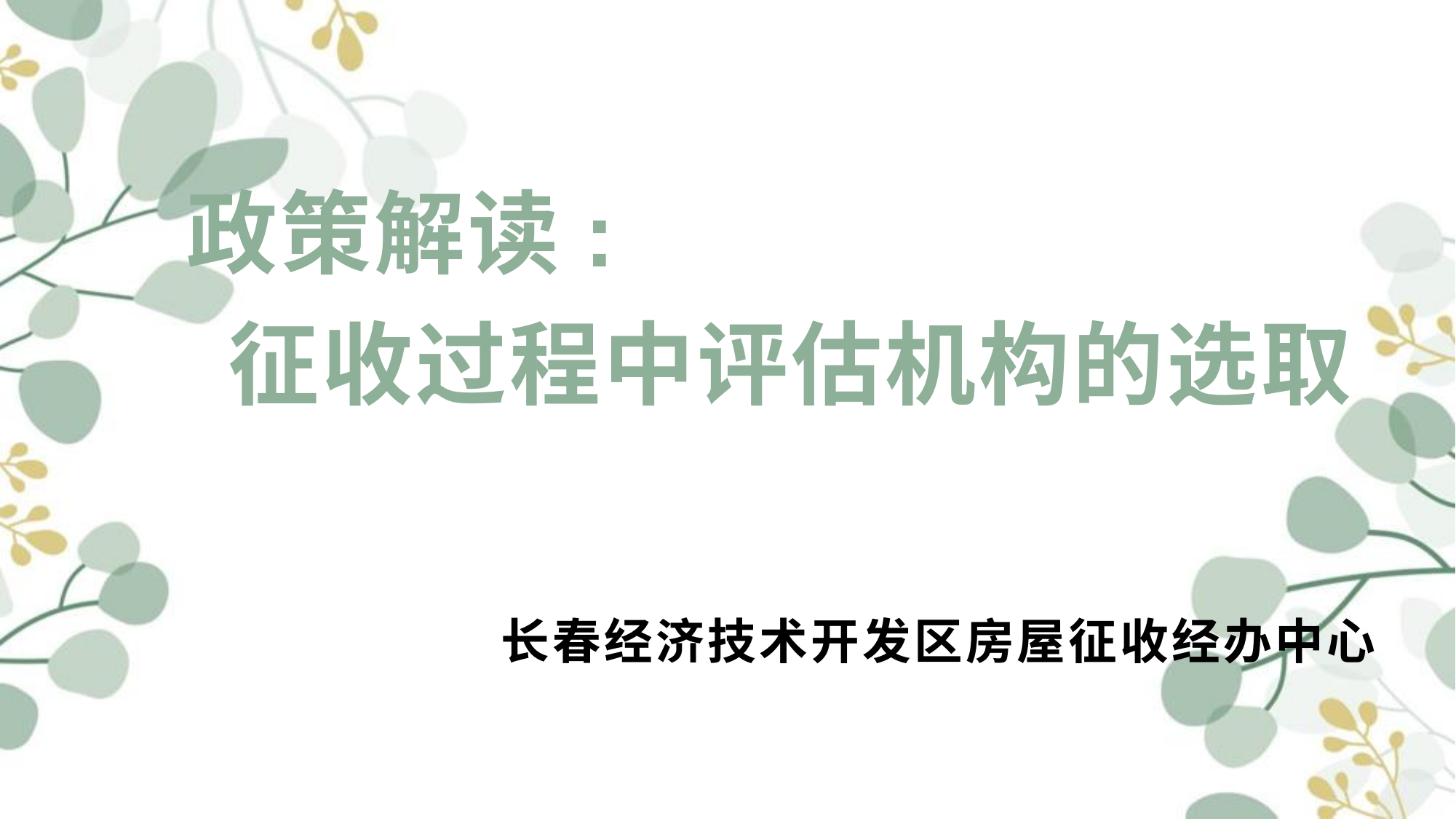

政策解读:
征收过程中评估机构的选取

长春经济技术开发区房屋征收经办中心